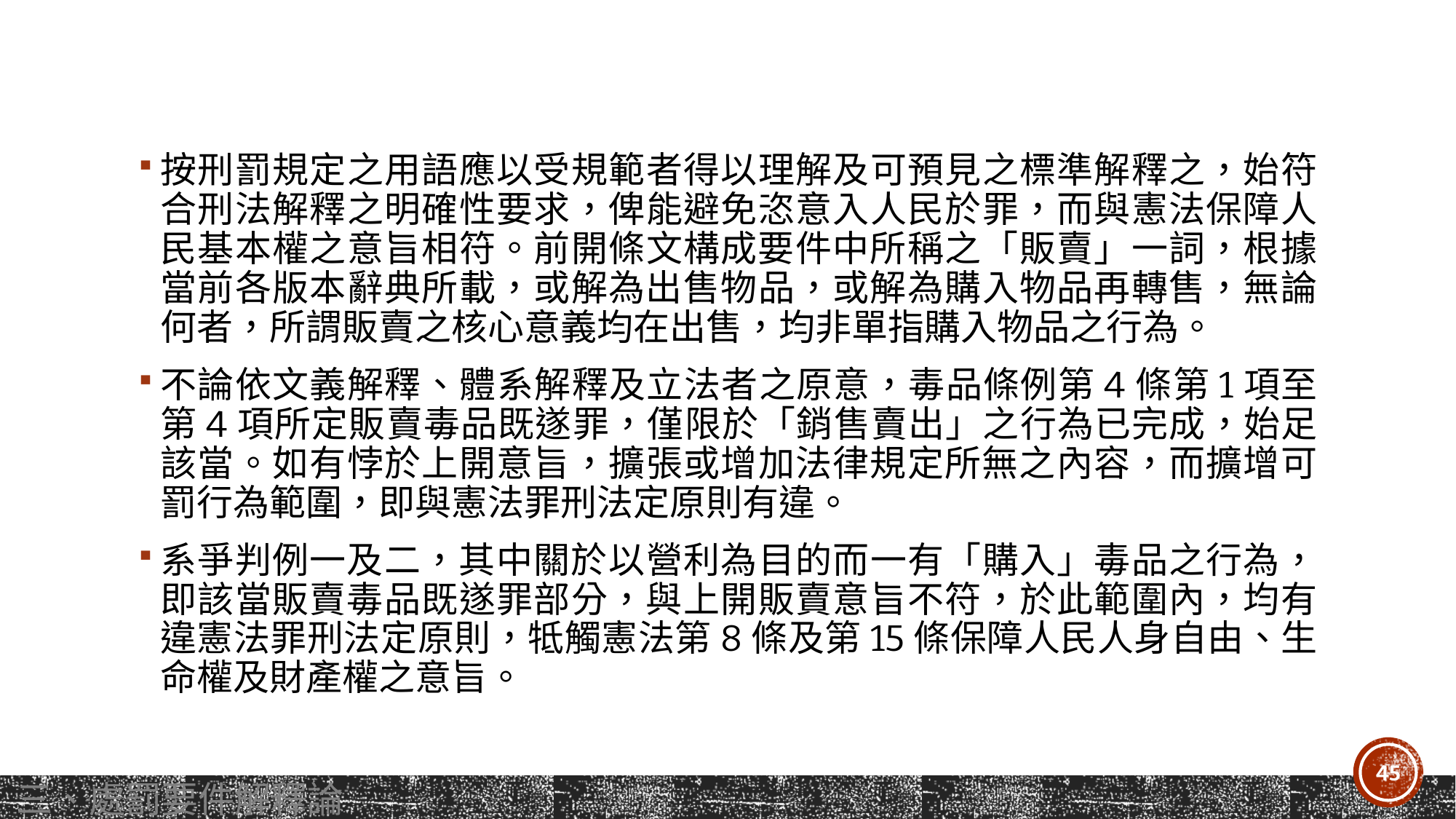

#
按刑罰規定之用語應以受規範者得以理解及可預見之標準解釋之，始符合刑法解釋之明確性要求，俾能避免恣意入人民於罪，而與憲法保障人民基本權之意旨相符。前開條文構成要件中所稱之「販賣」一詞，根據當前各版本辭典所載，或解為出售物品，或解為購入物品再轉售，無論何者，所謂販賣之核心意義均在出售，均非單指購入物品之行為。
不論依文義解釋、體系解釋及立法者之原意，毒品條例第4條第1項至第4項所定販賣毒品既遂罪，僅限於「銷售賣出」之行為已完成，始足該當。如有悖於上開意旨，擴張或增加法律規定所無之內容，而擴增可罰行為範圍，即與憲法罪刑法定原則有違。
系爭判例一及二，其中關於以營利為目的而一有「購入」毒品之行為，即該當販賣毒品既遂罪部分，與上開販賣意旨不符，於此範圍內，均有違憲法罪刑法定原則，牴觸憲法第8條及第15條保障人民人身自由、生命權及財產權之意旨。

45